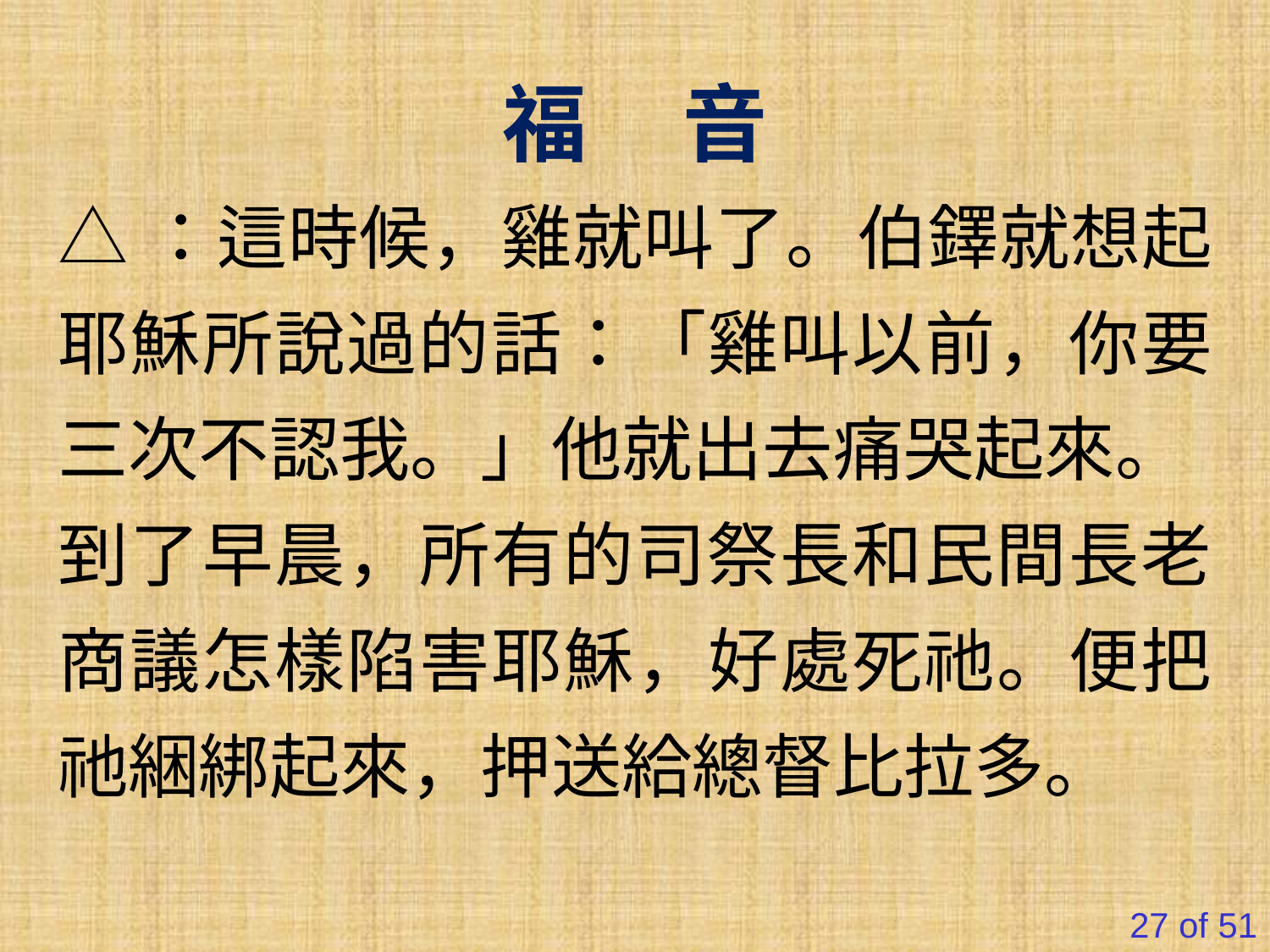

福     音
△：這時候，雞就叫了。伯鐸就想起耶穌所說過的話：「雞叫以前，你要三次不認我。」他就出去痛哭起來。
到了早晨，所有的司祭長和民間長老商議怎樣陷害耶穌，好處死祂。便把祂綑綁起來，押送給總督比拉多。
27 of 51